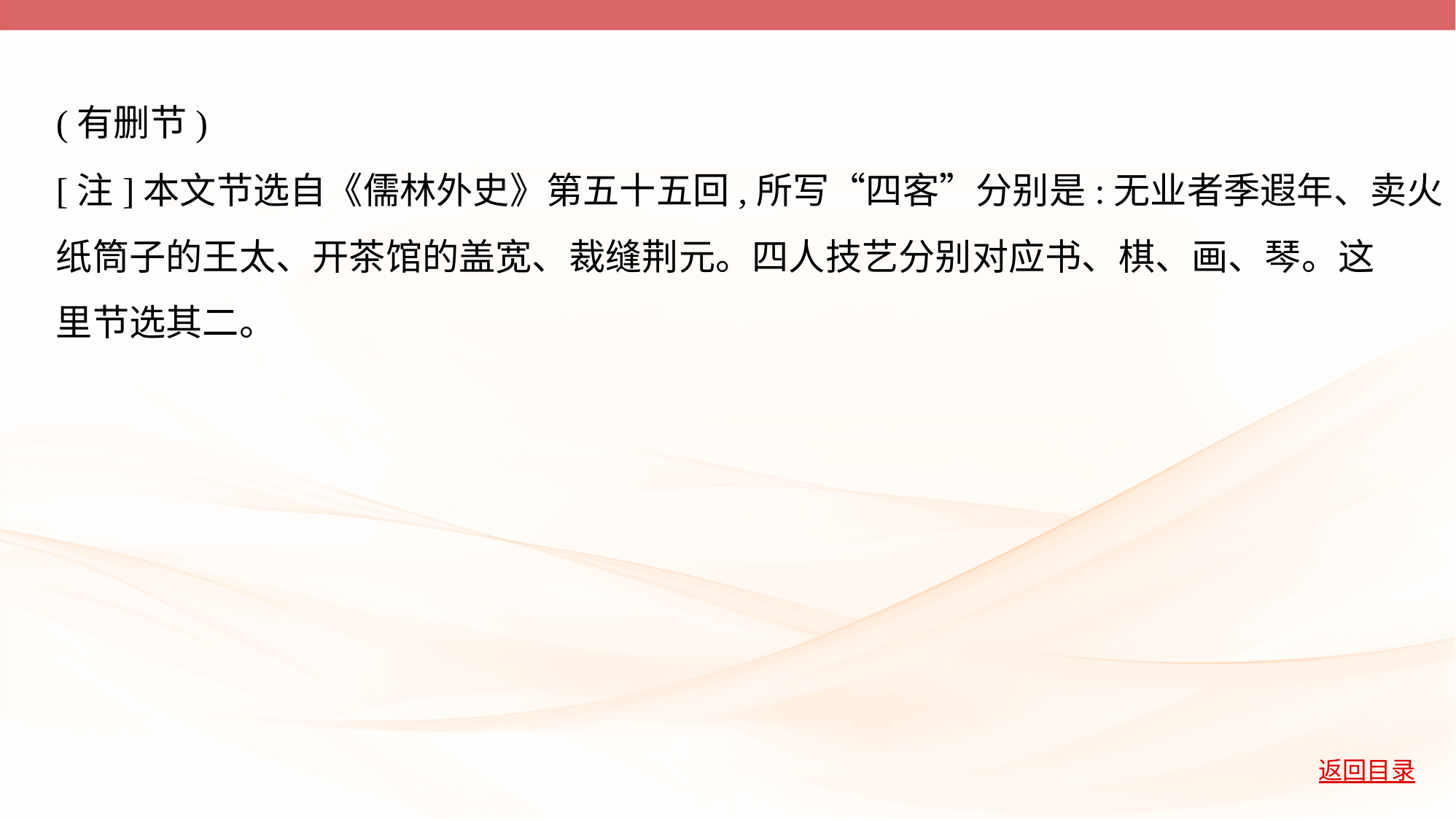

(有删节)
[注]本文节选自《儒林外史》第五十五回,所写“四客”分别是:无业者季遐年、卖火
纸筒子的王太、开茶馆的盖宽、裁缝荆元。四人技艺分别对应书、棋、画、琴。这
里节选其二。